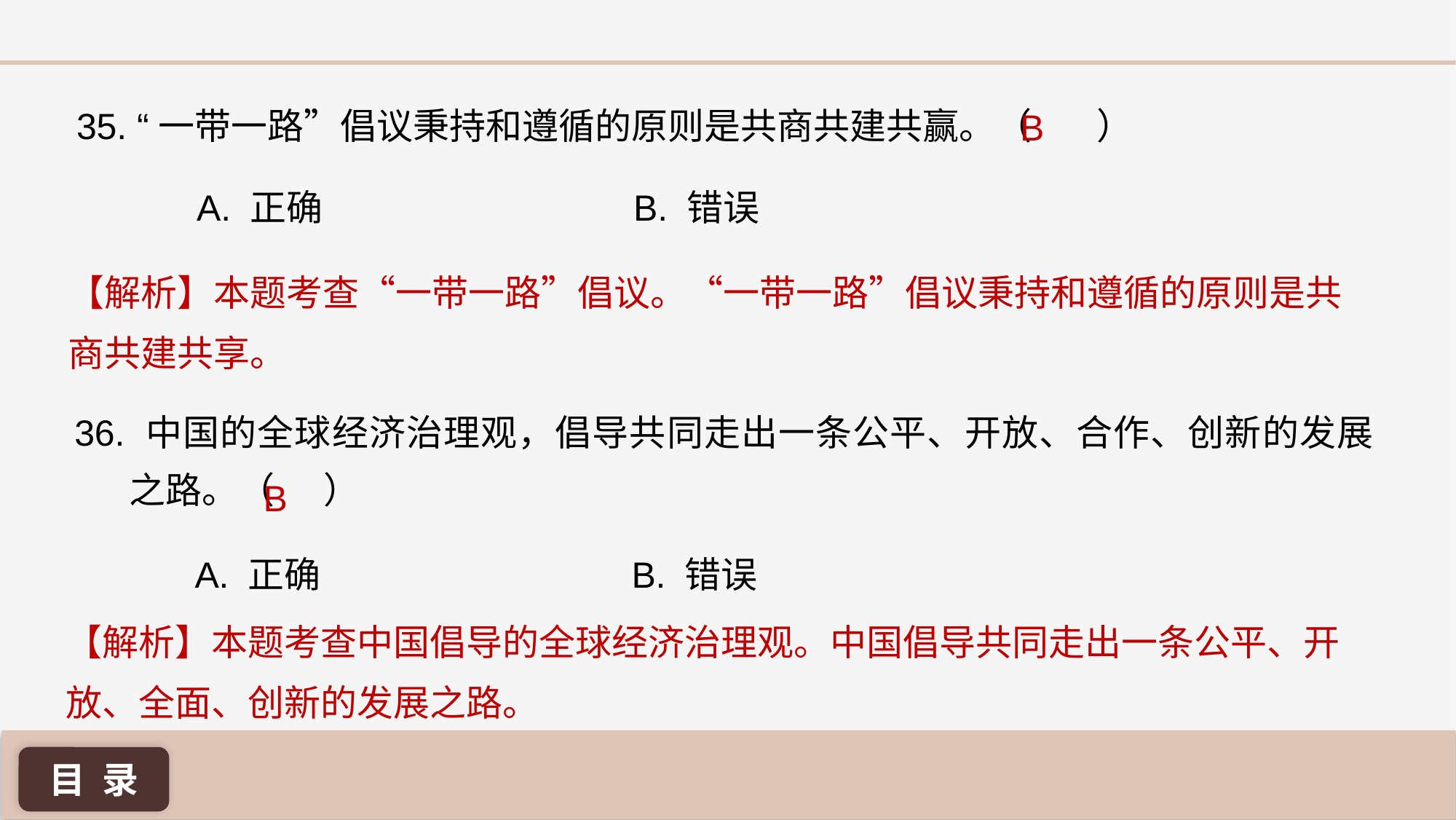

B
35. “一带一路”倡议秉持和遵循的原则是共商共建共赢。（        ）
A. 正确 			B. 错误
【解析】本题考查“一带一路”倡议。“一带一路”倡议秉持和遵循的原则是共商共建共享。
36. 中国的全球经济治理观，倡导共同走出一条公平、开放、合作、创新的发展之路。（      ）
B
A. 正确 			B. 错误
【解析】本题考查中国倡导的全球经济治理观。中国倡导共同走出一条公平、开放、全面、创新的发展之路。